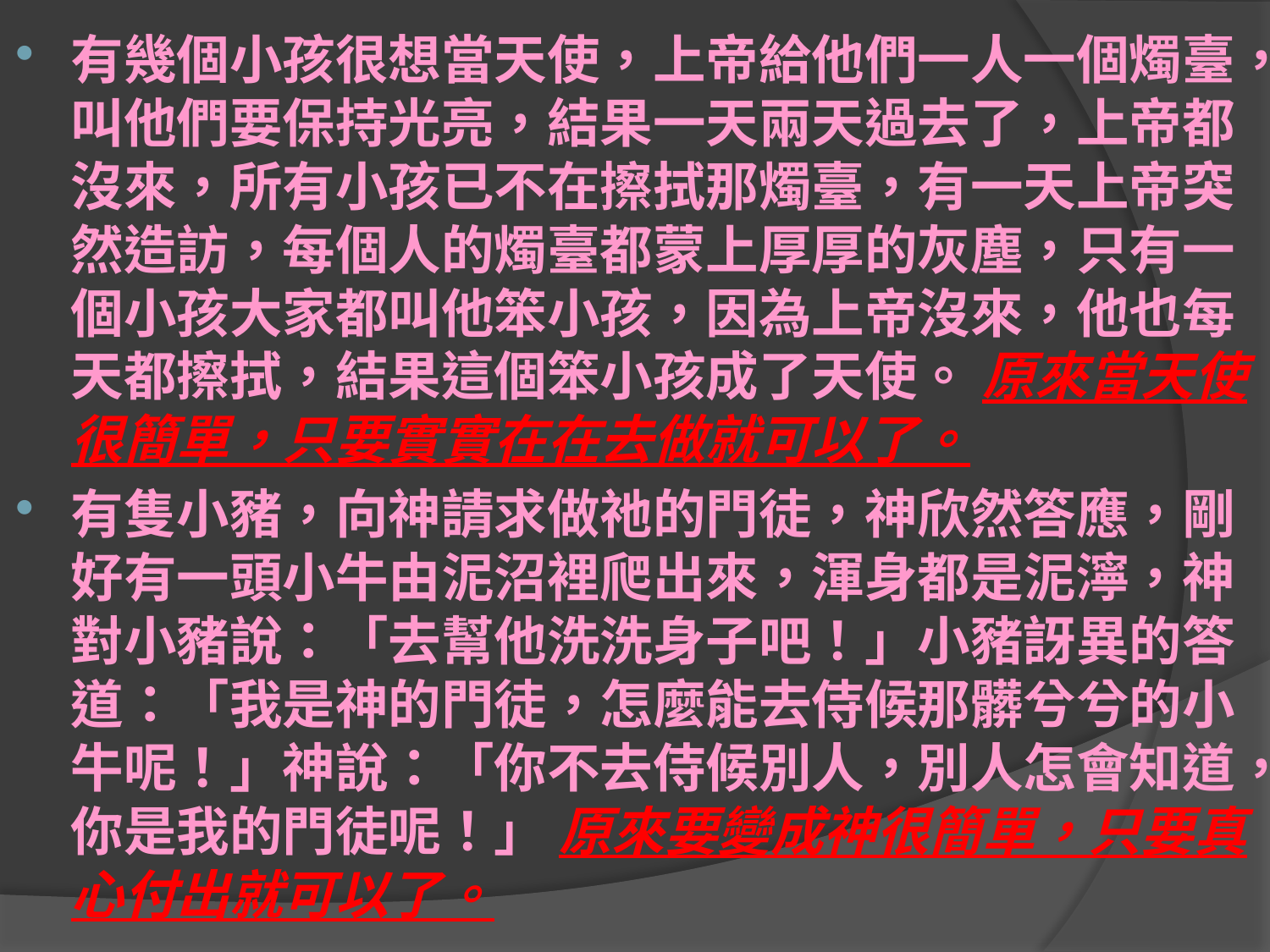

有幾個小孩很想當天使，上帝給他們一人一個燭臺，叫他們要保持光亮，結果一天兩天過去了，上帝都沒來，所有小孩已不在擦拭那燭臺，有一天上帝突然造訪，每個人的燭臺都蒙上厚厚的灰塵，只有一個小孩大家都叫他笨小孩，因為上帝沒來，他也每天都擦拭，結果這個笨小孩成了天使。 原來當天使很簡單，只要實實在在去做就可以了。
有隻小豬，向神請求做祂的門徒，神欣然答應，剛好有一頭小牛由泥沼裡爬出來，渾身都是泥濘，神對小豬說：「去幫他洗洗身子吧！」小豬訝異的答道：「我是神的門徒，怎麼能去侍候那髒兮兮的小牛呢！」神說：「你不去侍候別人，別人怎會知道，你是我的門徒呢！」 原來要變成神很簡單，只要真心付出就可以了。